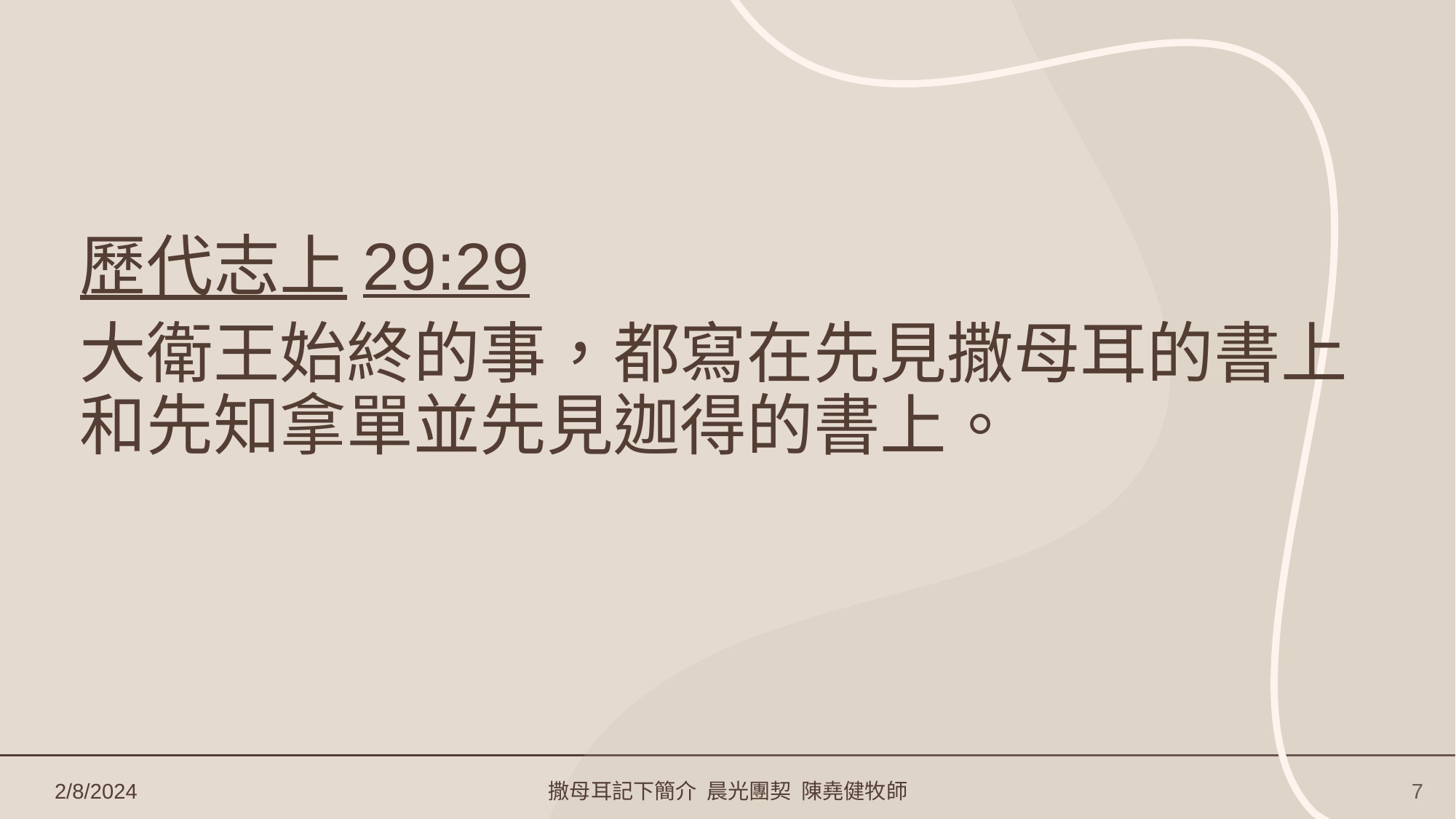

#
歷代志上29:29
大衛王始終的事，都寫在先見撒母耳的書上和先知拿單並先見迦得的書上。
2/8/2024
撒母耳記下簡介  晨光團契  陳堯健牧師
7